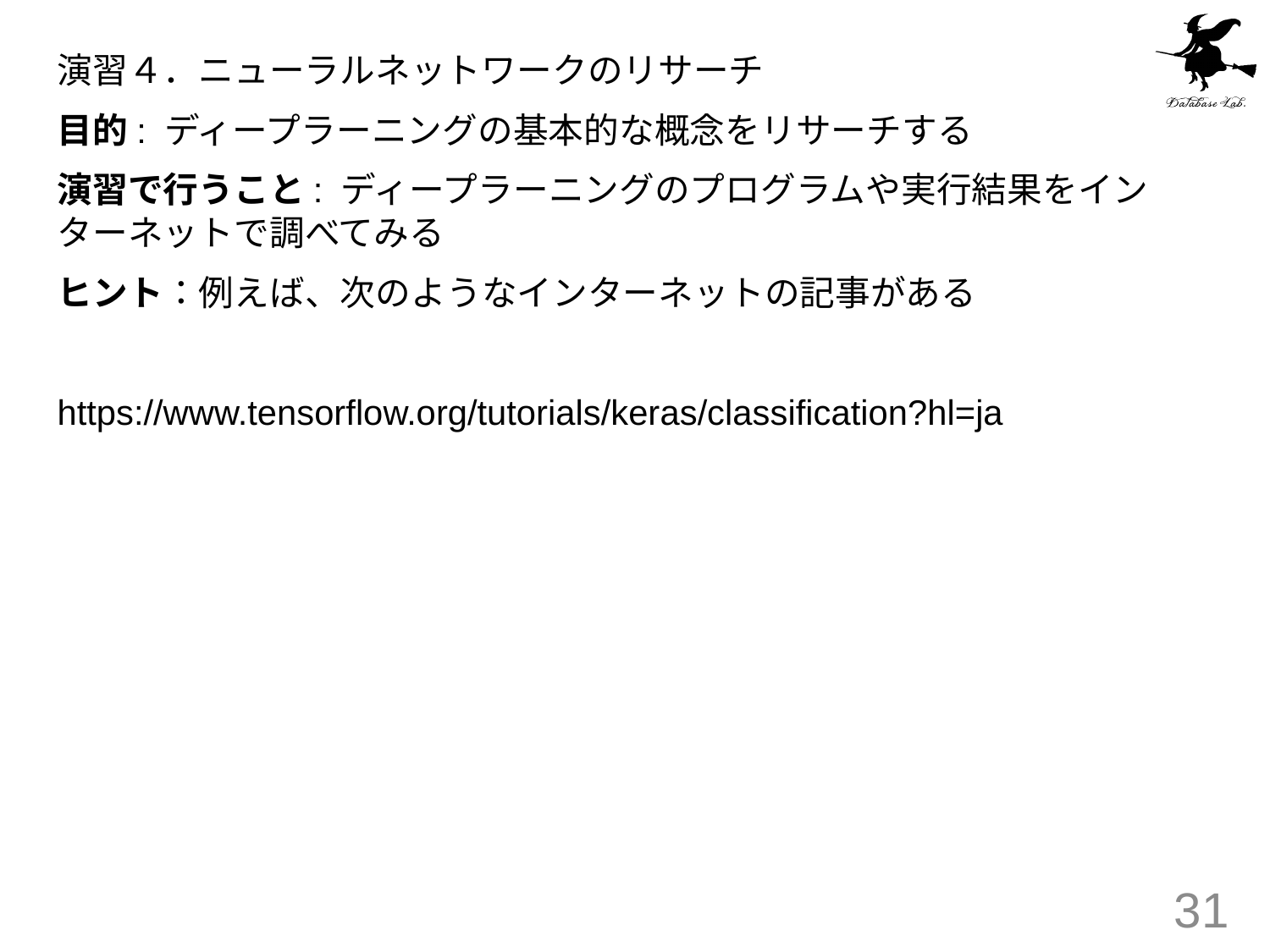

演習４．ニューラルネットワークのリサーチ
目的: ディープラーニングの基本的な概念をリサーチする
演習で行うこと: ディープラーニングのプログラムや実行結果をインターネットで調べてみる
ヒント：例えば、次のようなインターネットの記事がある

https://www.tensorflow.org/tutorials/keras/classification?hl=ja
31